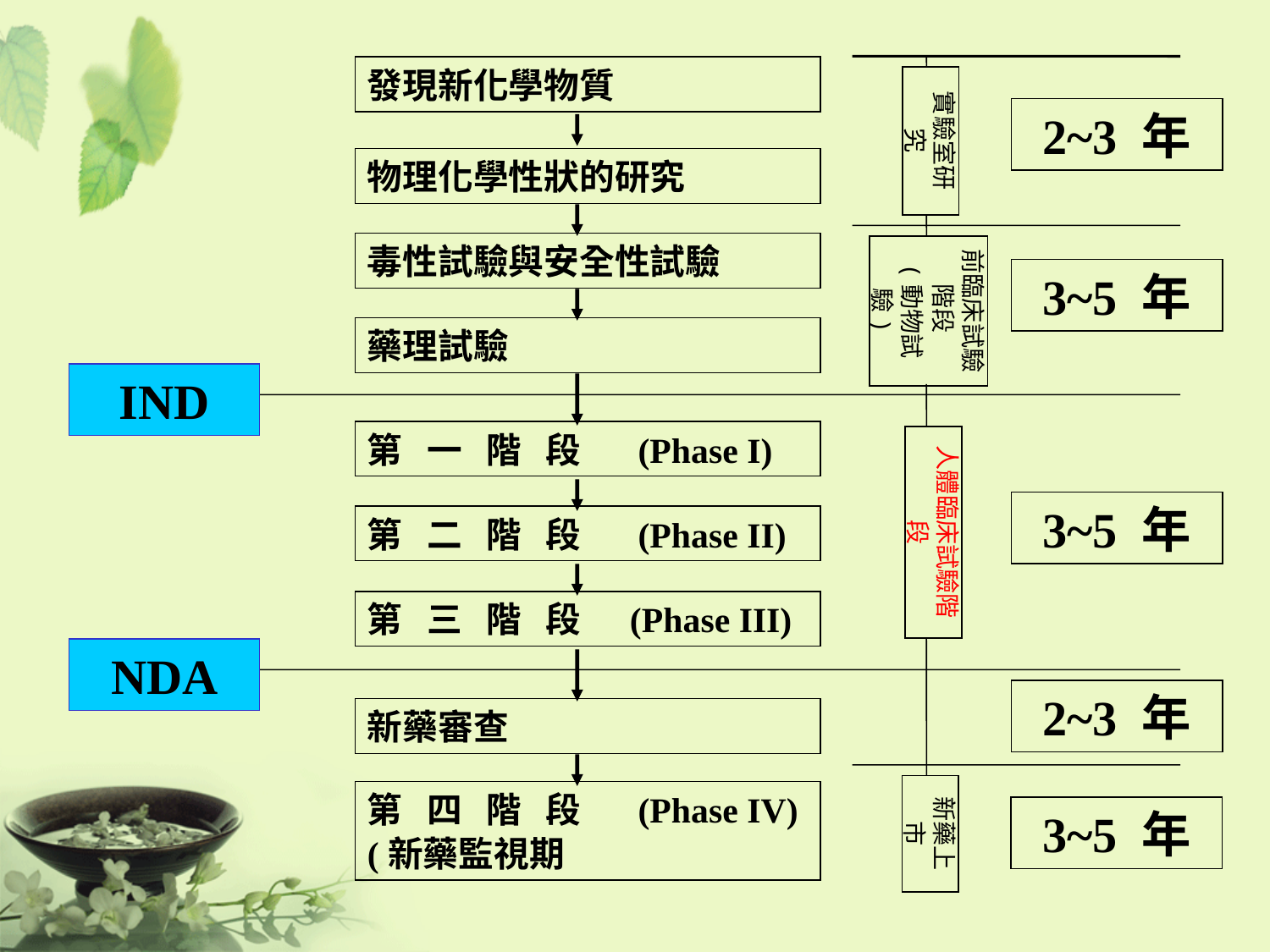

發現新化學物質

實驗室研究
2~3 年

物理化學性狀的研究

毒性試驗與安全性試驗
前臨床試驗階段
(動物試驗)
3~5 年

藥理試驗
IND

第   一   階   段      (Phase I)
人體臨床試驗階段

3~5 年
第   二   階   段      (Phase II)

第   三   階   段     (Phase III)
NDA

2~3 年
新藥審查

新藥上市
第   四   階   段      (Phase IV)
(新藥監視期
3~5 年